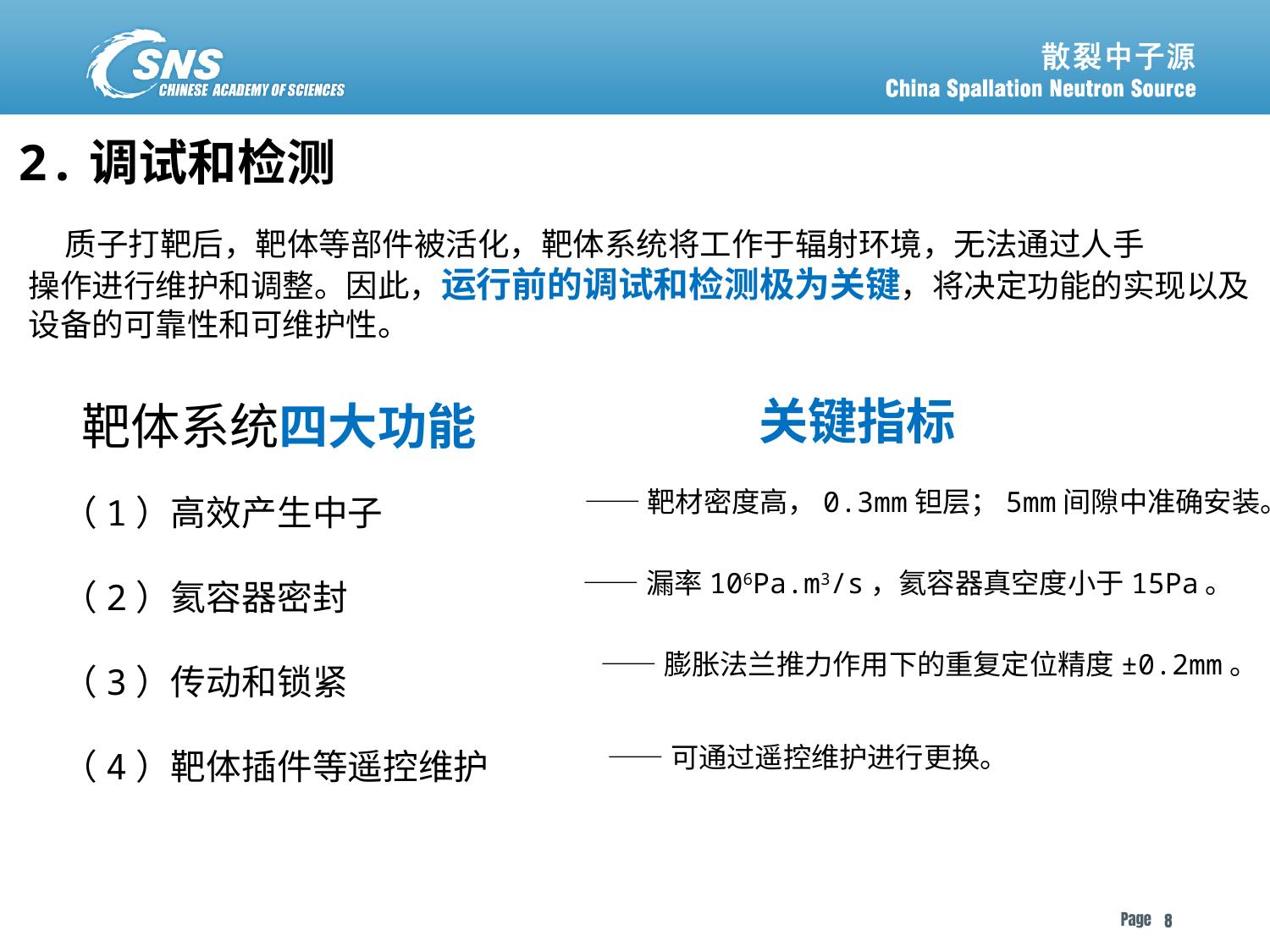

2.调试和检测
    质子打靶后，靶体等部件被活化，靶体系统将工作于辐射环境，无法通过人手
操作进行维护和调整。因此，运行前的调试和检测极为关键，将决定功能的实现以及
设备的可靠性和可维护性。
关键指标
靶体系统四大功能
（1）高效产生中子
（2）氦容器密封
（3）传动和锁紧
（4）靶体插件等遥控维护
——靶材密度高，0.3mm钽层；5mm间隙中准确安装。
——漏率106Pa.m3/s，氦容器真空度小于15Pa。
——膨胀法兰推力作用下的重复定位精度±0.2mm。
——可通过遥控维护进行更换。
8